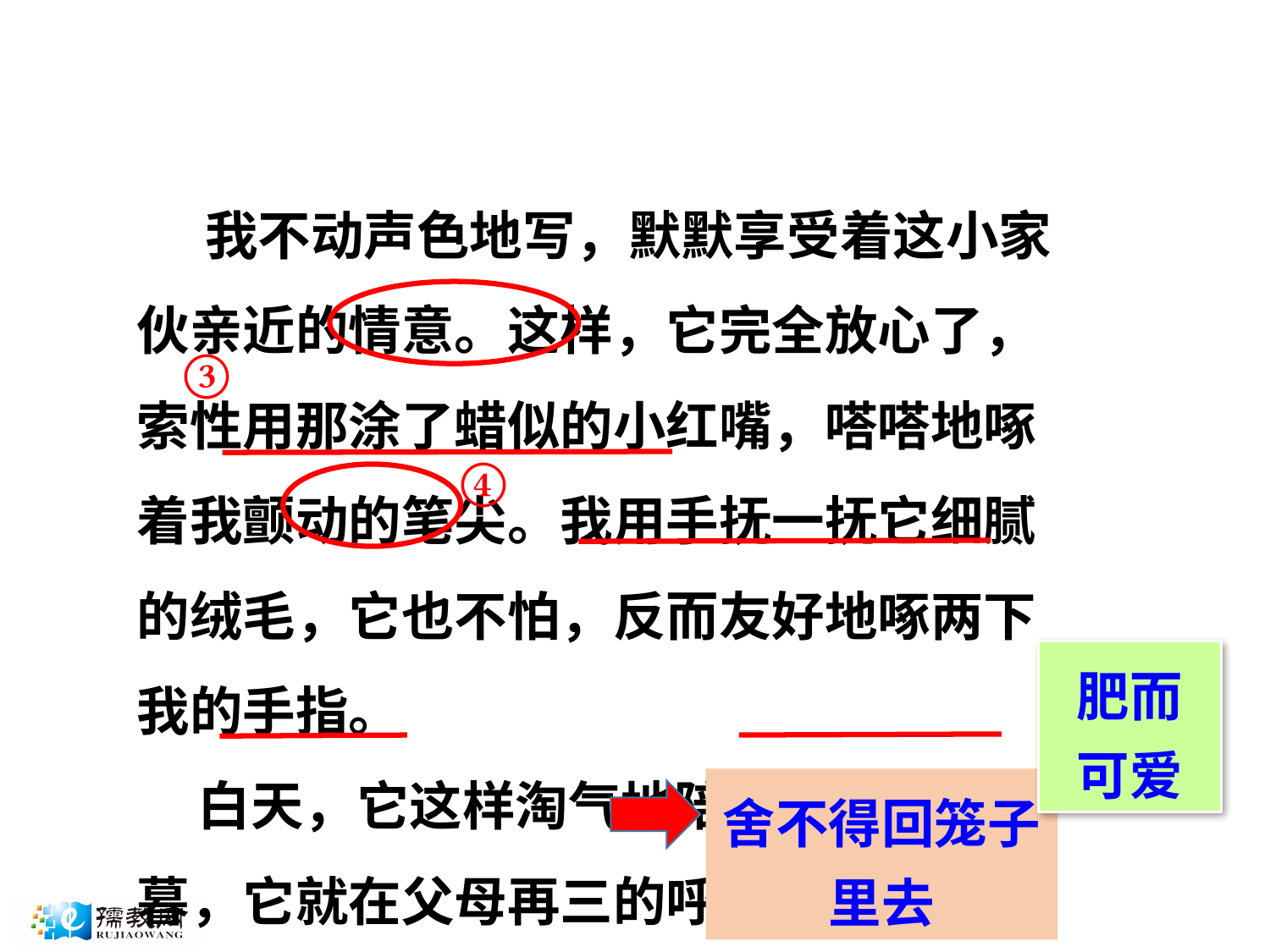

我不动声色地写，默默享受着这小家伙亲近的情意。这样，它完全放心了，索性用那涂了蜡似的小红嘴，嗒嗒地啄着我颤动的笔尖。我用手抚一抚它细腻的绒毛，它也不怕，反而友好地啄两下我的手指。
    白天，它这样淘气地陪伴我；天色入暮，它就在父母再三的呼唤声中，飞向笼子，扭动滚圆的身子，挤开那些绿叶钻进去。

③
④

肥而可爱
舍不得回笼子里去